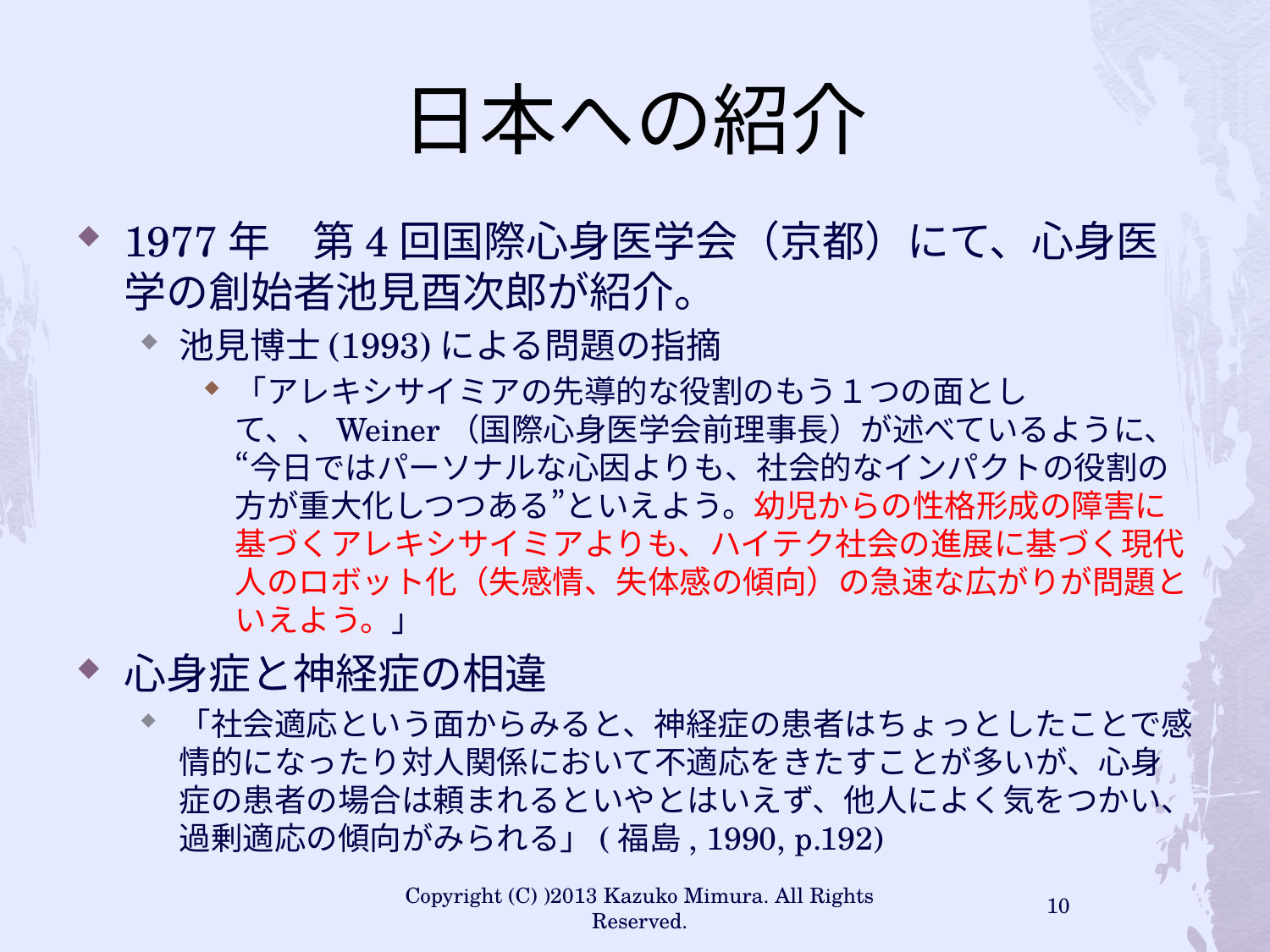

# 日本への紹介
1977年　第4回国際心身医学会（京都）にて、心身医学の創始者池見酉次郎が紹介。
池見博士(1993)による問題の指摘
「アレキシサイミアの先導的な役割のもう１つの面として、、Weiner（国際心身医学会前理事長）が述べているように、“今日ではパーソナルな心因よりも、社会的なインパクトの役割の方が重大化しつつある”といえよう。幼児からの性格形成の障害に基づくアレキシサイミアよりも、ハイテク社会の進展に基づく現代人のロボット化（失感情、失体感の傾向）の急速な広がりが問題といえよう。」
心身症と神経症の相違
「社会適応という面からみると、神経症の患者はちょっとしたことで感情的になったり対人関係において不適応をきたすことが多いが、心身症の患者の場合は頼まれるといやとはいえず、他人によく気をつかい、過剰適応の傾向がみられる」(福島, 1990, p.192)
Copyright (C) )2013 Kazuko Mimura. All Rights Reserved.
10